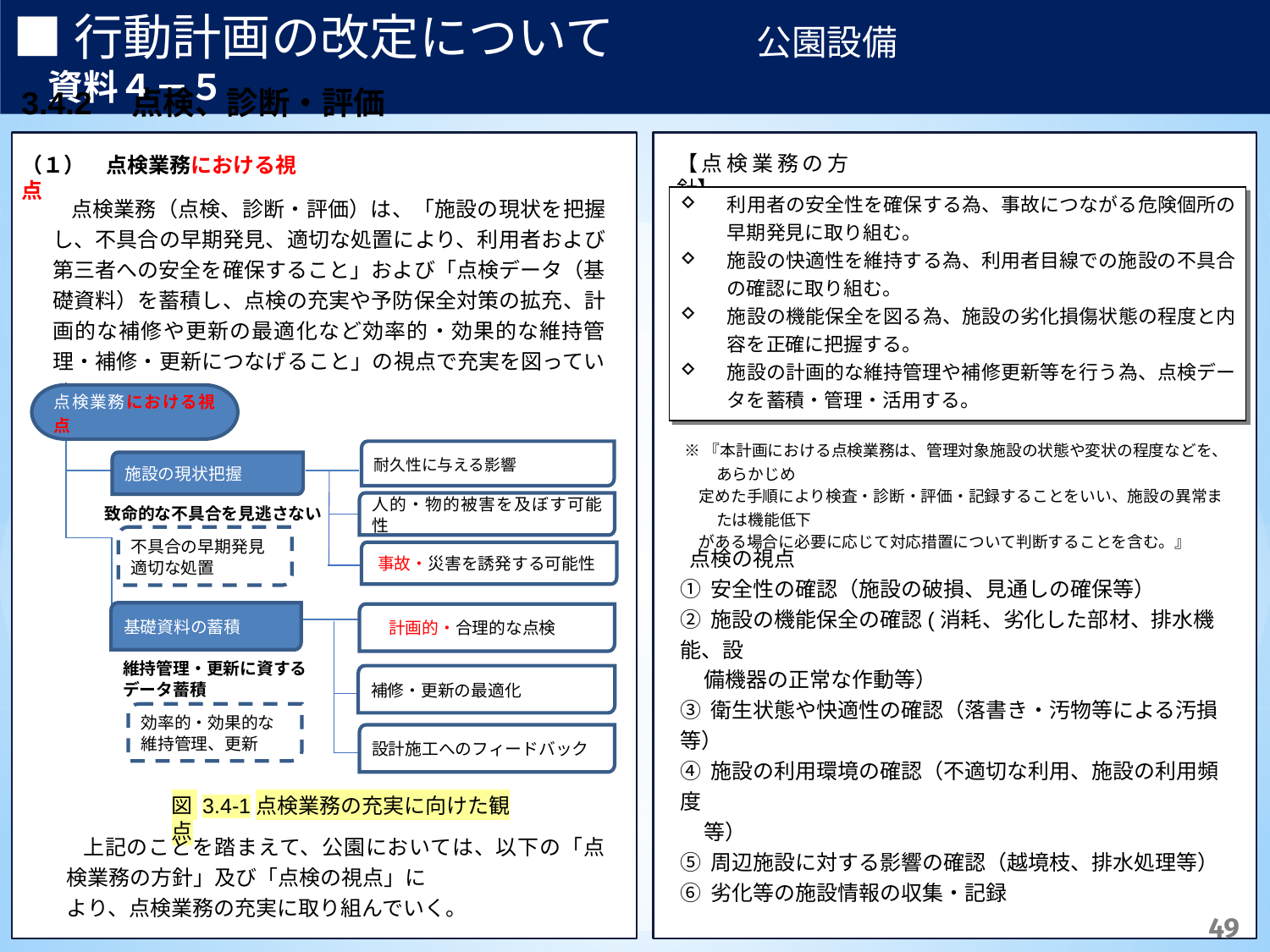

■行動計画の改定について　　　　公園設備　　　　　　　　　　　資料４－５
3.4.2　点検、診断・評価
(1)　基本的な考え方
【補足】	体制は主に行っている実施主体を記載しており、これによらない場合もある。
※1	日常点検の頻度は当該路より異なり、交通量2万台/日以上の路線では週2回、それ以外では週1回の頻度で実施。
※2	臨時的に行う緊急点検等は必要に応じて随意実施。

【点検業務の方針】
（１）　点検業務における視点
点検業務（点検、診断・評価）は、「施設の現状を把握し、不具合の早期発見、適切な処置により、利用者および第三者への安全を確保すること」および「点検データ（基礎資料）を蓄積し、点検の充実や予防保全対策の拡充、計画的な補修や更新の最適化など効率的・効果的な維持管理・補修・更新につなげること」の視点で充実を図っていく。
利用者の安全性を確保する為、事故につながる危険個所の早期発見に取り組む。
施設の快適性を維持する為、利用者目線での施設の不具合の確認に取り組む。
施設の機能保全を図る為、施設の劣化損傷状態の程度と内容を正確に把握する。
施設の計画的な維持管理や補修更新等を行う為、点検データを蓄積・管理・活用する。
点検業務における視点
耐久性に与える影響
施設の現状把握
人的・物的被害を及ぼす可能性
致命的な不具合を見逃さない
不具合の早期発見
適切な処置
事故・災害を誘発する可能性
基礎資料の蓄積
　計画的・合理的な点検
維持管理・更新に資する
データ蓄積
補修・更新の最適化
効率的・効果的な
維持管理、更新
設計施工へのフィードバック
※『本計画における点検業務は、管理対象施設の状態や変状の程度などを、あらかじめ
   定めた手順により検査・診断・評価・記録することをいい、施設の異常または機能低下
   がある場合に必要に応じて対応措置について判断することを含む。』
 点検の視点
① 安全性の確認（施設の破損、見通しの確保等）
② 施設の機能保全の確認(消耗、劣化した部材、排水機能、設
    備機器の正常な作動等）
③ 衛生状態や快適性の確認（落書き・汚物等による汚損等）
④ 施設の利用環境の確認（不適切な利用、施設の利用頻度
    等）
⑤ 周辺施設に対する影響の確認（越境枝、排水処理等）
⑥ 劣化等の施設情報の収集・記録

図 3.4‑1点検業務の充実に向けた観点
  上記のことを踏まえて、公園においては、以下の「点検業務の方針」及び「点検の視点」に
より、点検業務の充実に取り組んでいく。
49